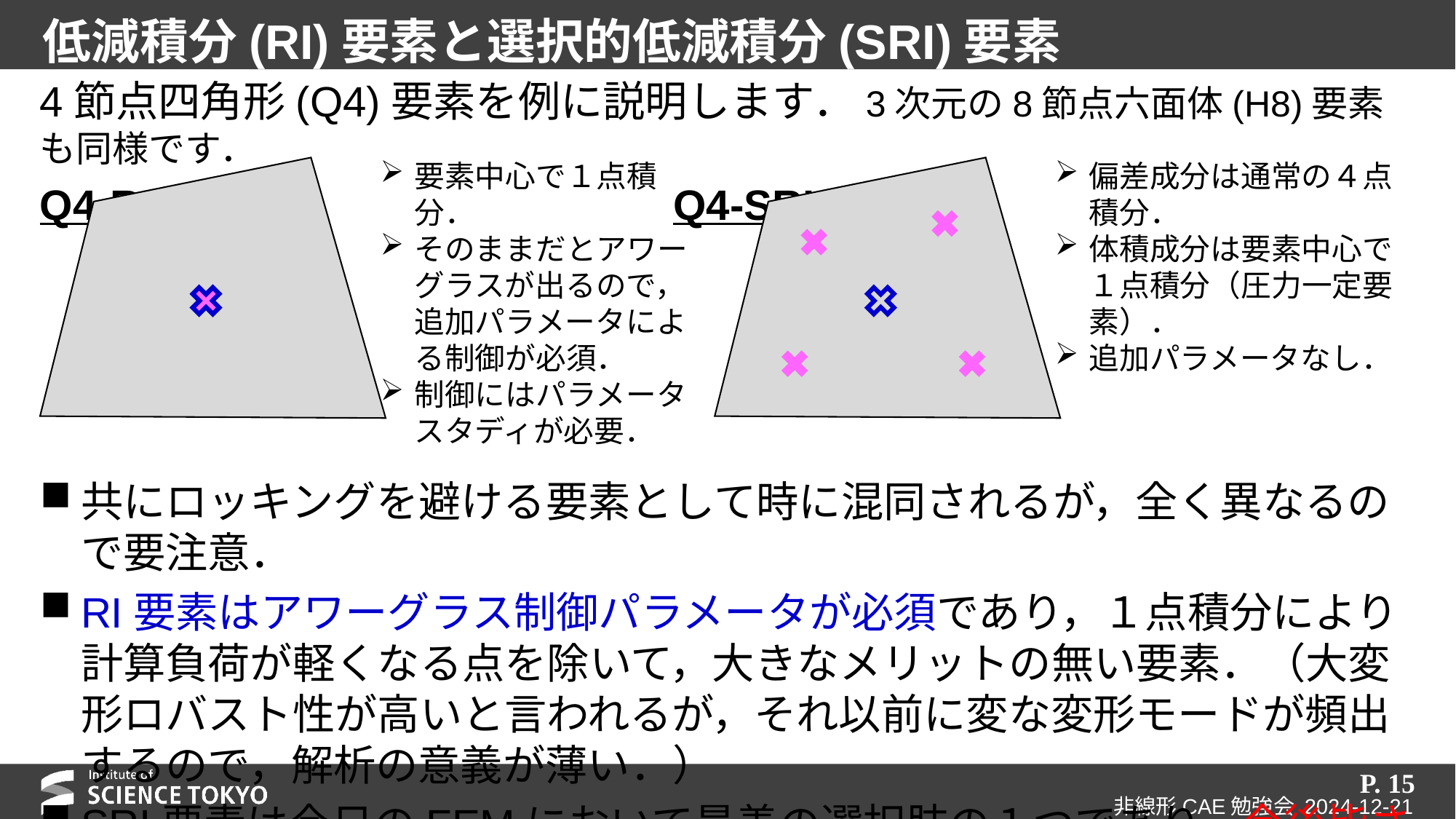

# 低減積分(RI)要素と選択的低減積分(SRI)要素
4節点四角形(Q4)要素を例に説明します．3次元の8節点六面体(H8)要素も同様です．
Q4-RI                                            Q4-SRI

共にロッキングを避ける要素として時に混同されるが，全く異なるので要注意．
RI要素はアワーグラス制御パラメータが必須であり，１点積分により計算負荷が軽くなる点を除いて，大きなメリットの無い要素．（大変形ロバスト性が高いと言われるが，それ以前に変な変形モードが頻出するので，解析の意義が薄い．）
SRI要素は今日のFEMにおいて最善の選択肢の１つであり，今後皆さんが最も使用するであろう要素がSRI要素なので，基本特性を必ず知っておく必要がある．
要素中心で１点積分．
そのままだとアワーグラスが出るので，追加パラメータによる制御が必須．
制御にはパラメータスタディが必要．
偏差成分は通常の４点
積分．
体積成分は要素中心で
１点積分（圧力一定要素）．
追加パラメータなし．

P. 15